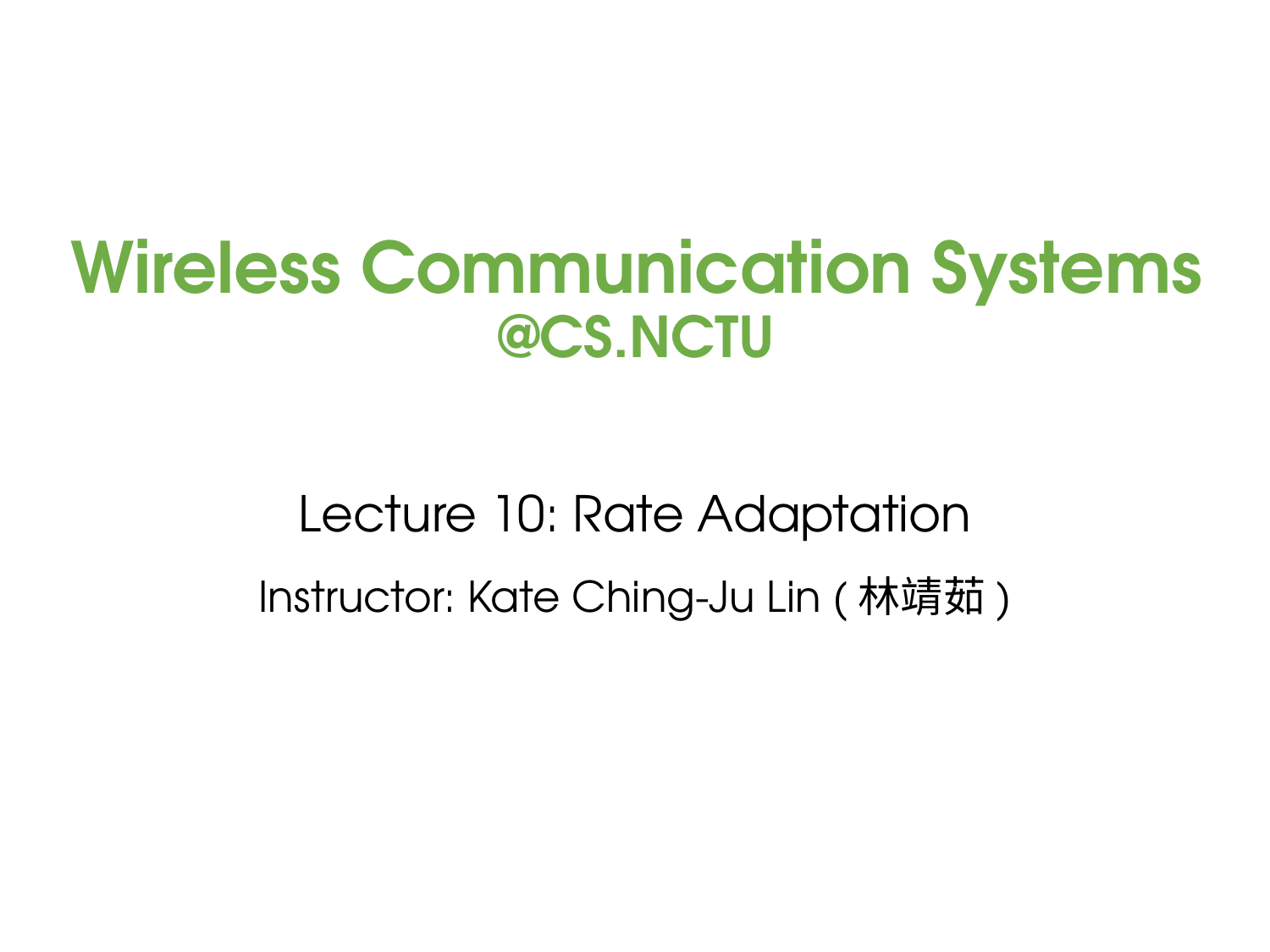

# Wireless Communication Systems @CS.NCTU
Lecture 10: Rate Adaptation
Instructor: Kate Ching-Ju Lin (林靖茹)